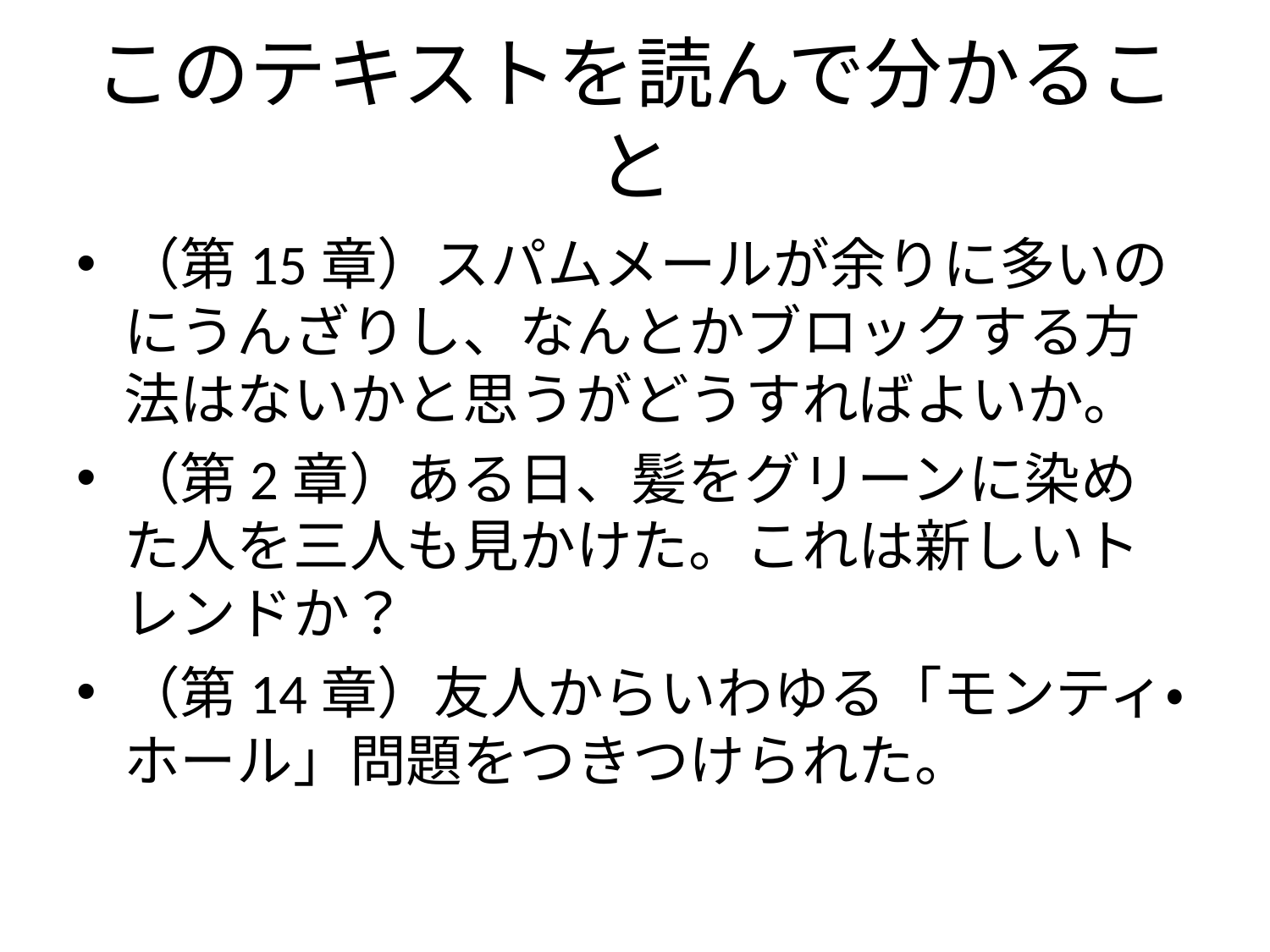

# このテキストを読んで分かること
（第15章）スパムメールが余りに多いのにうんざりし、なんとかブロックする方法はないかと思うがどうすればよいか。
（第2章）ある日、髪をグリーンに染めた人を三人も見かけた。これは新しいトレンドか？
（第14章）友人からいわゆる「モンティ・ホール」問題をつきつけられた。